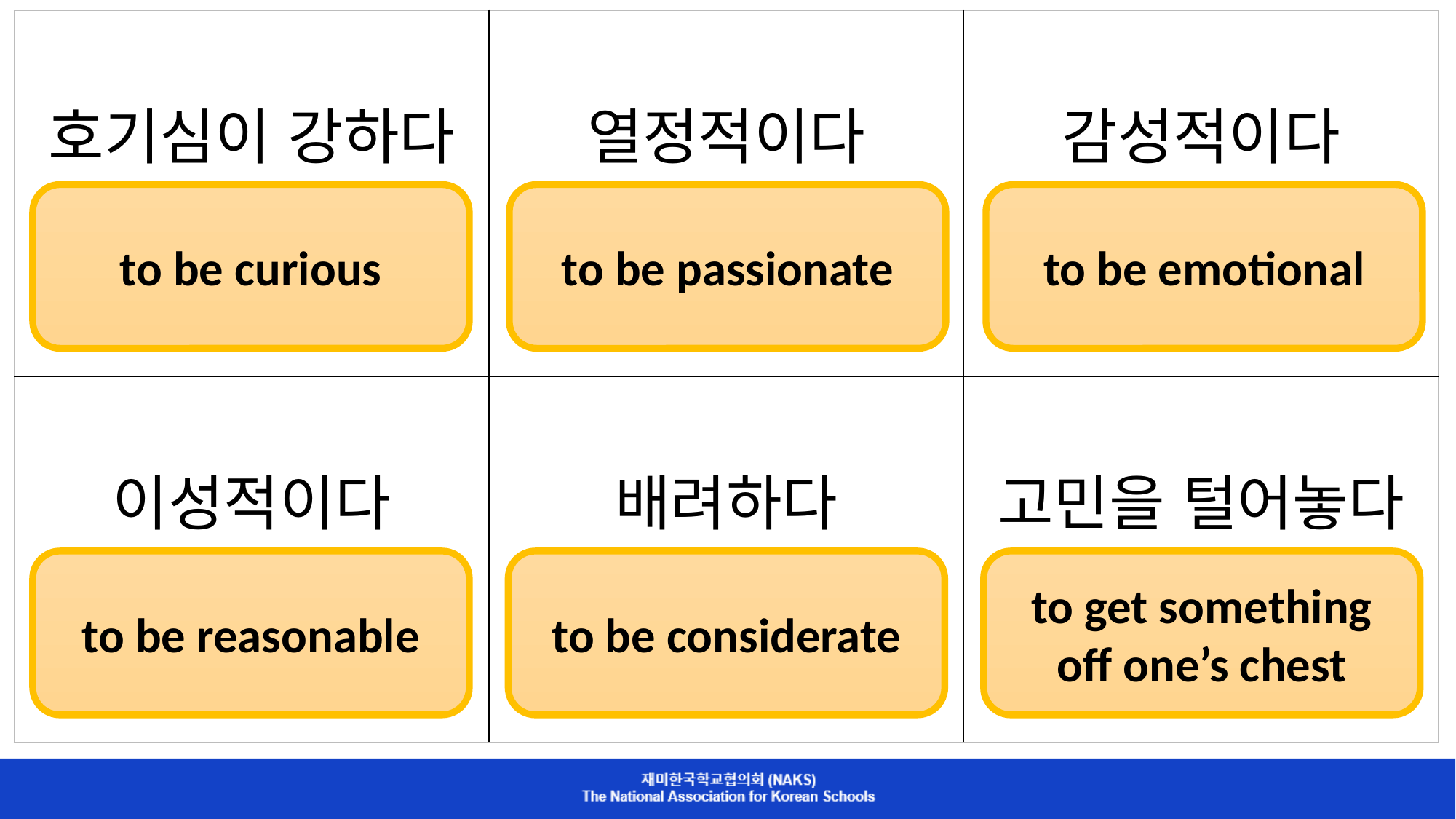

| 호기심이 강하다 | 열정적이다 | 감성적이다 |
| --- | --- | --- |
| 이성적이다 | 배려하다 | 고민을 털어놓다 |
to be curious
to be passionate
to be emotional
to be reasonable
to be considerate
to get something off one’s chest